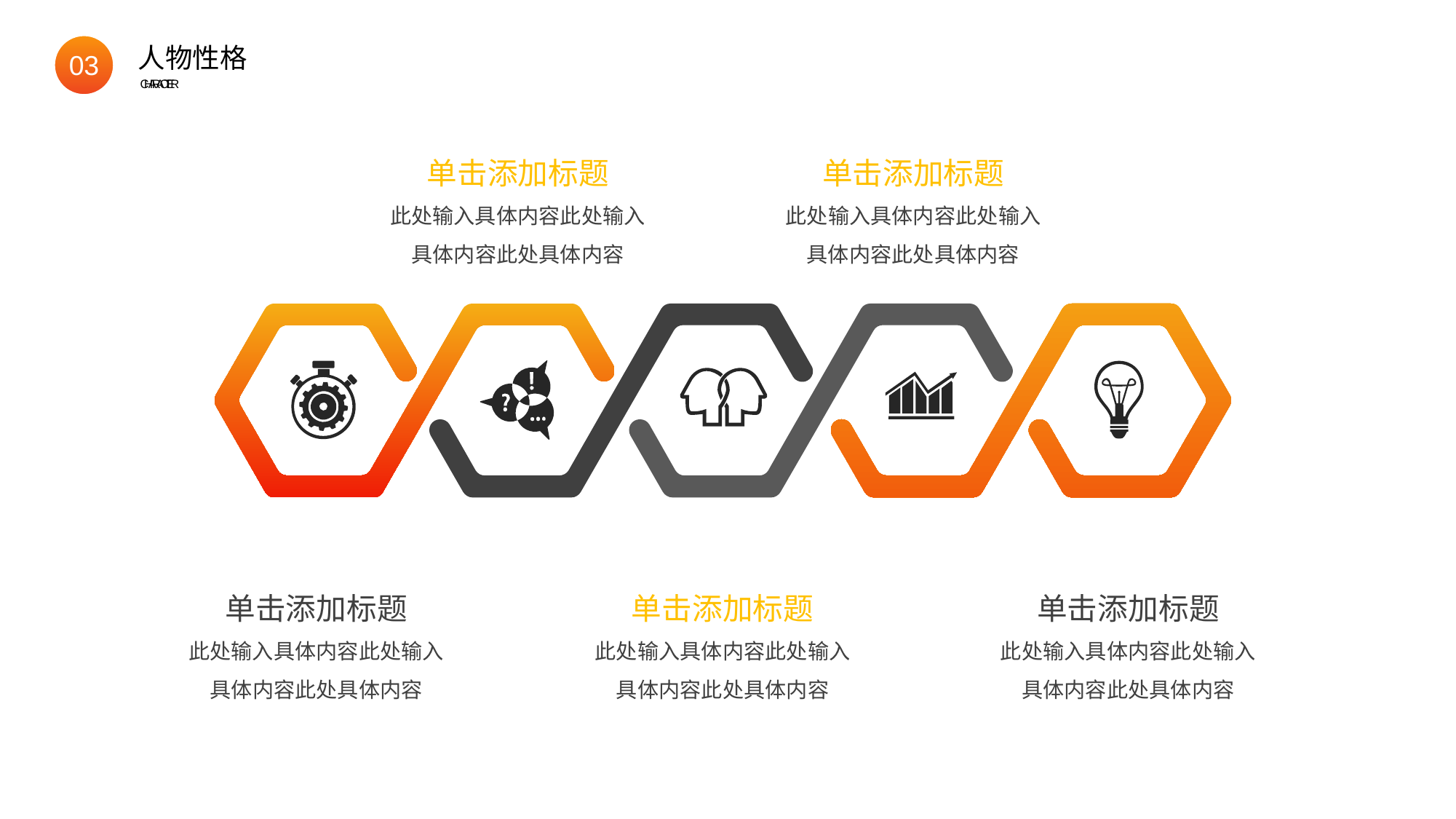

BY YUSHEN

03
人物性格
CHARACTER
单击添加标题
此处输入具体内容此处输入具体内容此处具体内容
单击添加标题
此处输入具体内容此处输入具体内容此处具体内容

单击添加标题
此处输入具体内容此处输入具体内容此处具体内容
单击添加标题
此处输入具体内容此处输入具体内容此处具体内容
单击添加标题
此处输入具体内容此处输入具体内容此处具体内容